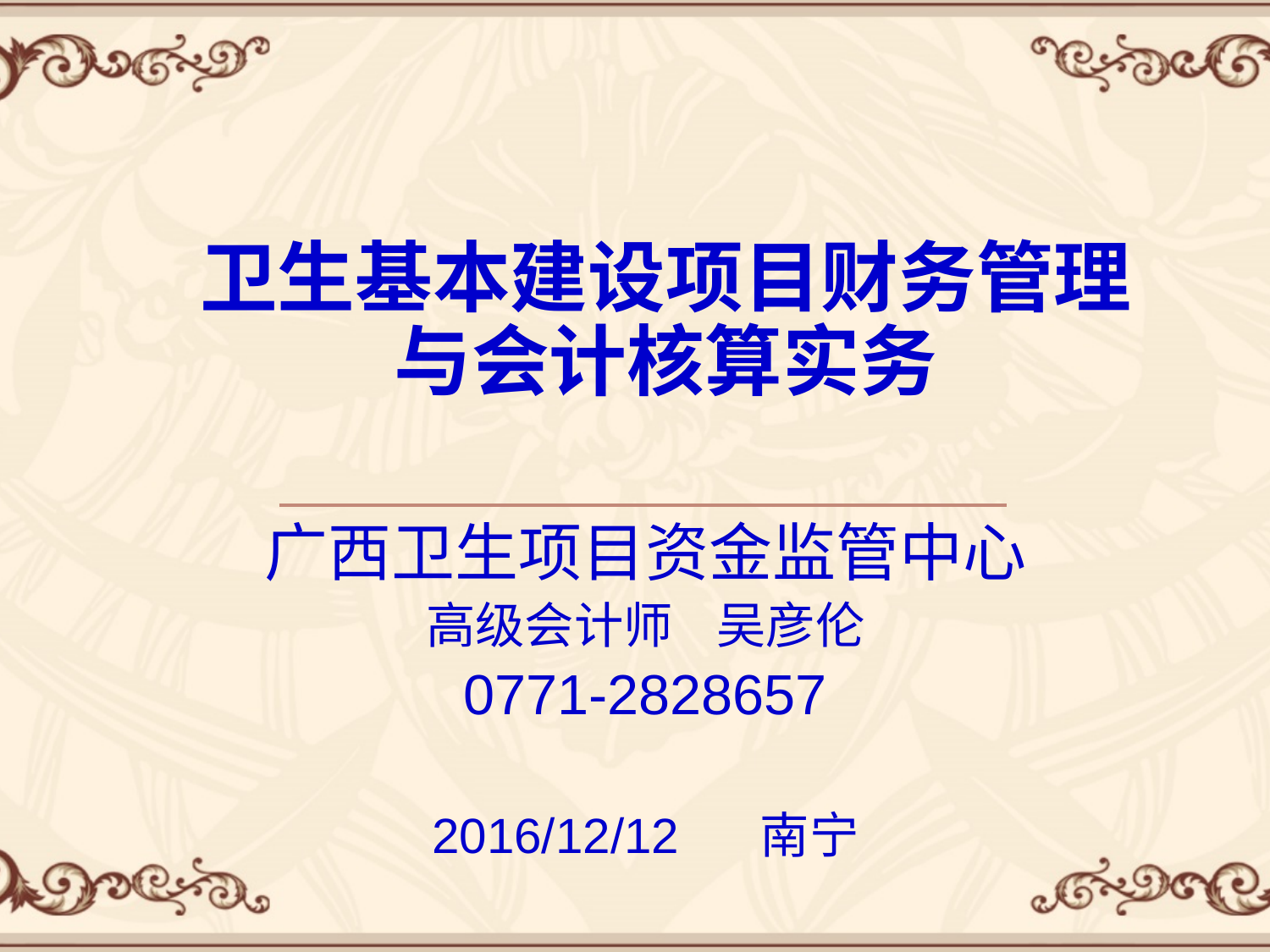

# 卫生基本建设项目财务管理 与会计核算实务
广西卫生项目资金监管中心
高级会计师    吴彦伦
0771-2828657

2016/12/12     南宁